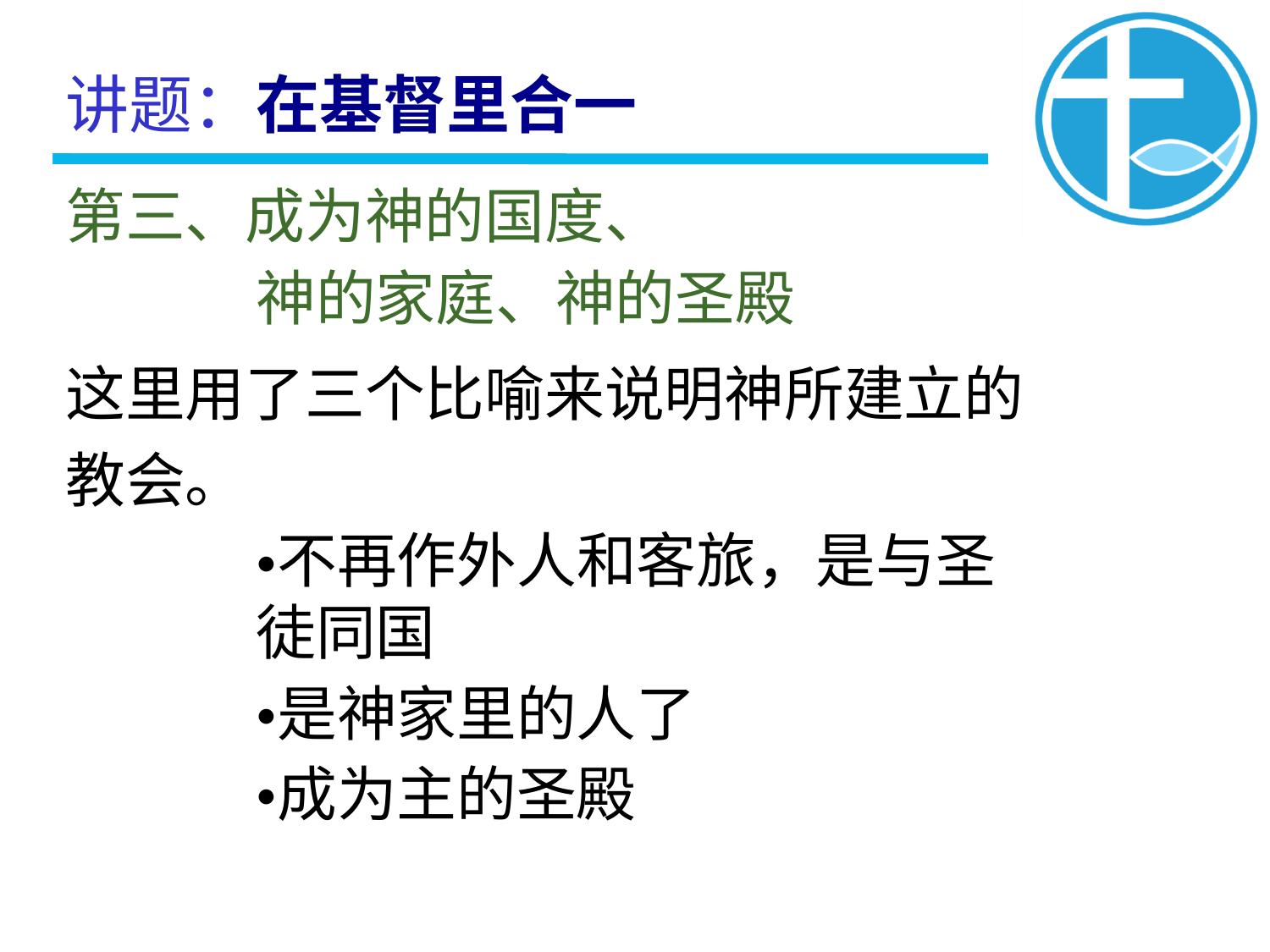

讲题：在基督里合一
第三、成为神的国度、
神的家庭、神的圣殿
这里用了三个比喻来说明神所建立的教会。
不再作外人和客旅，是与圣徒同国
是神家里的人了
成为主的圣殿